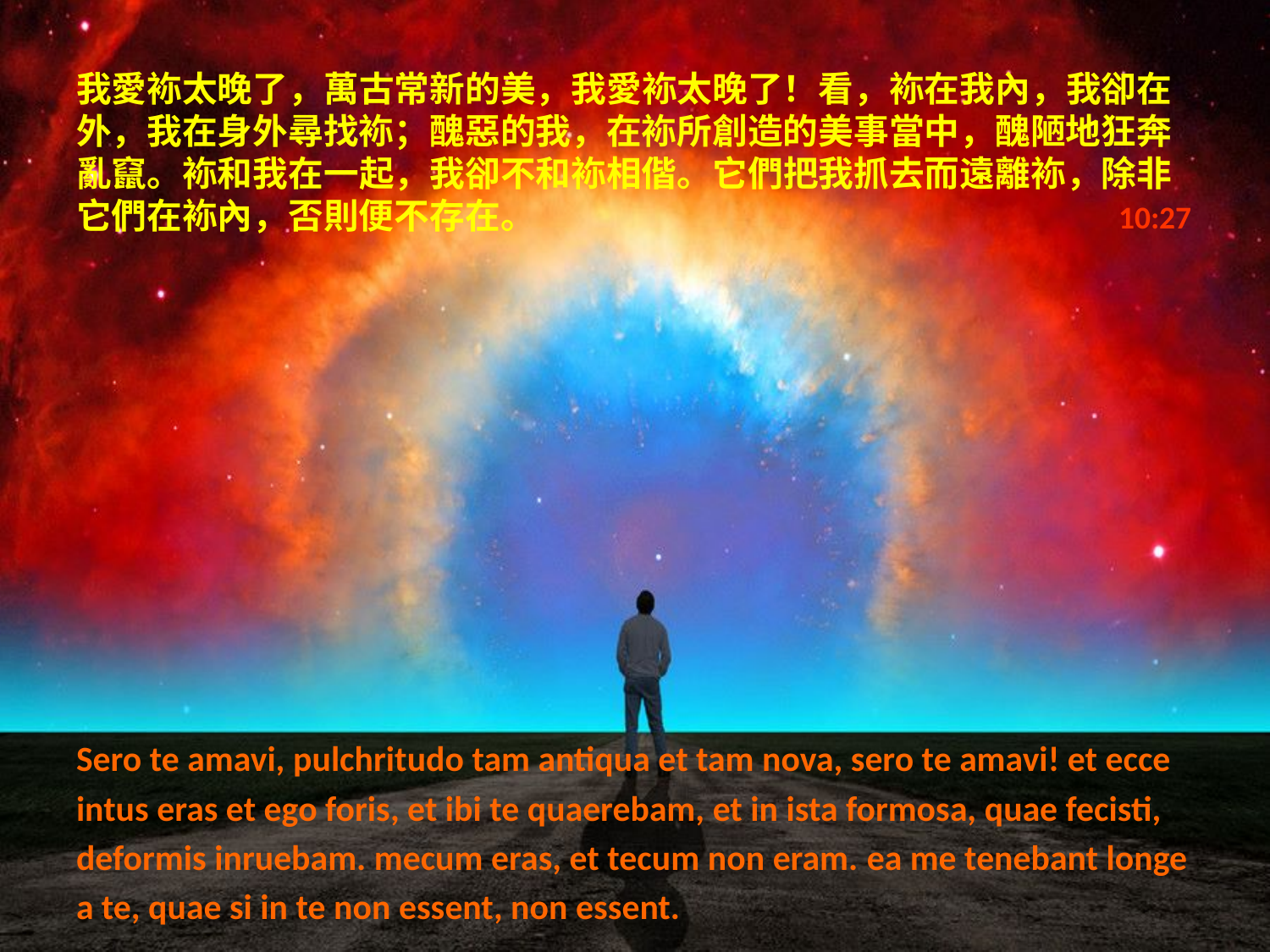

# 我愛袮太晚了，萬古常新的美，我愛袮太晚了！看，袮在我內，我卻在外，我在身外尋找袮；醜惡的我，在袮所創造的美事當中，醜陋地狂奔亂竄。袮和我在一起，我卻不和袮相偕。它們把我抓去而遠離袮，除非它們在袮內，否則便不存在。				                  10:27
Sero te amavi, pulchritudo tam antiqua et tam nova, sero te amavi! et ecce
intus eras et ego foris, et ibi te quaerebam, et in ista formosa, quae fecisti,
deformis inruebam. mecum eras, et tecum non eram. ea me tenebant longe
a te, quae si in te non essent, non essent.